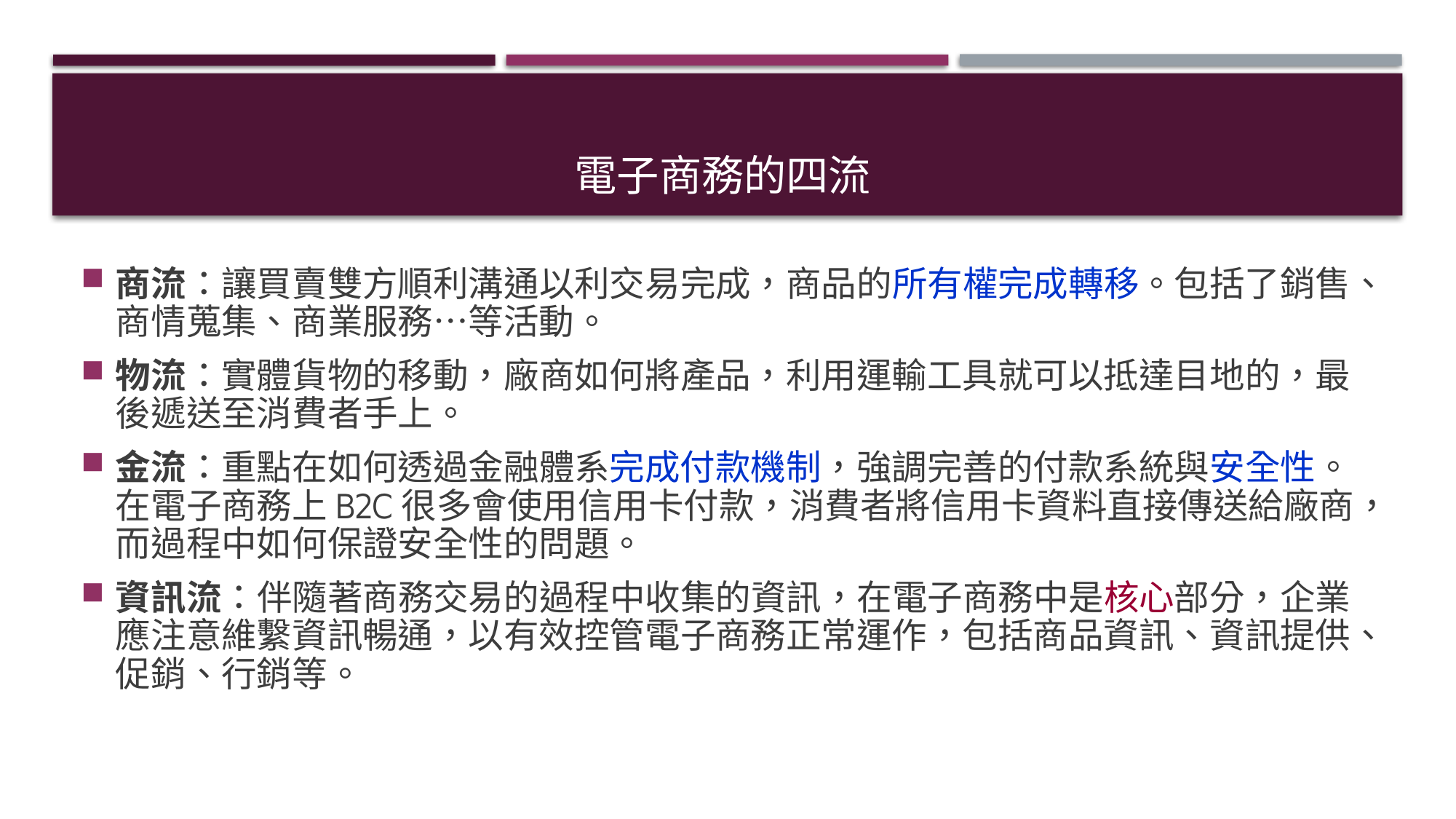

# 電子商務的四流
商流：讓買賣雙方順利溝通以利交易完成，商品的所有權完成轉移。包括了銷售、商情蒐集、商業服務…等活動。
物流：實體貨物的移動，廠商如何將產品，利用運輸工具就可以抵達目地的，最後遞送至消費者手上。
金流：重點在如何透過金融體系完成付款機制，強調完善的付款系統與安全性。在電子商務上B2C很多會使用信用卡付款，消費者將信用卡資料直接傳送給廠商，而過程中如何保證安全性的問題。
資訊流：伴隨著商務交易的過程中收集的資訊，在電子商務中是核心部分，企業應注意維繫資訊暢通，以有效控管電子商務正常運作，包括商品資訊、資訊提供、促銷、行銷等。